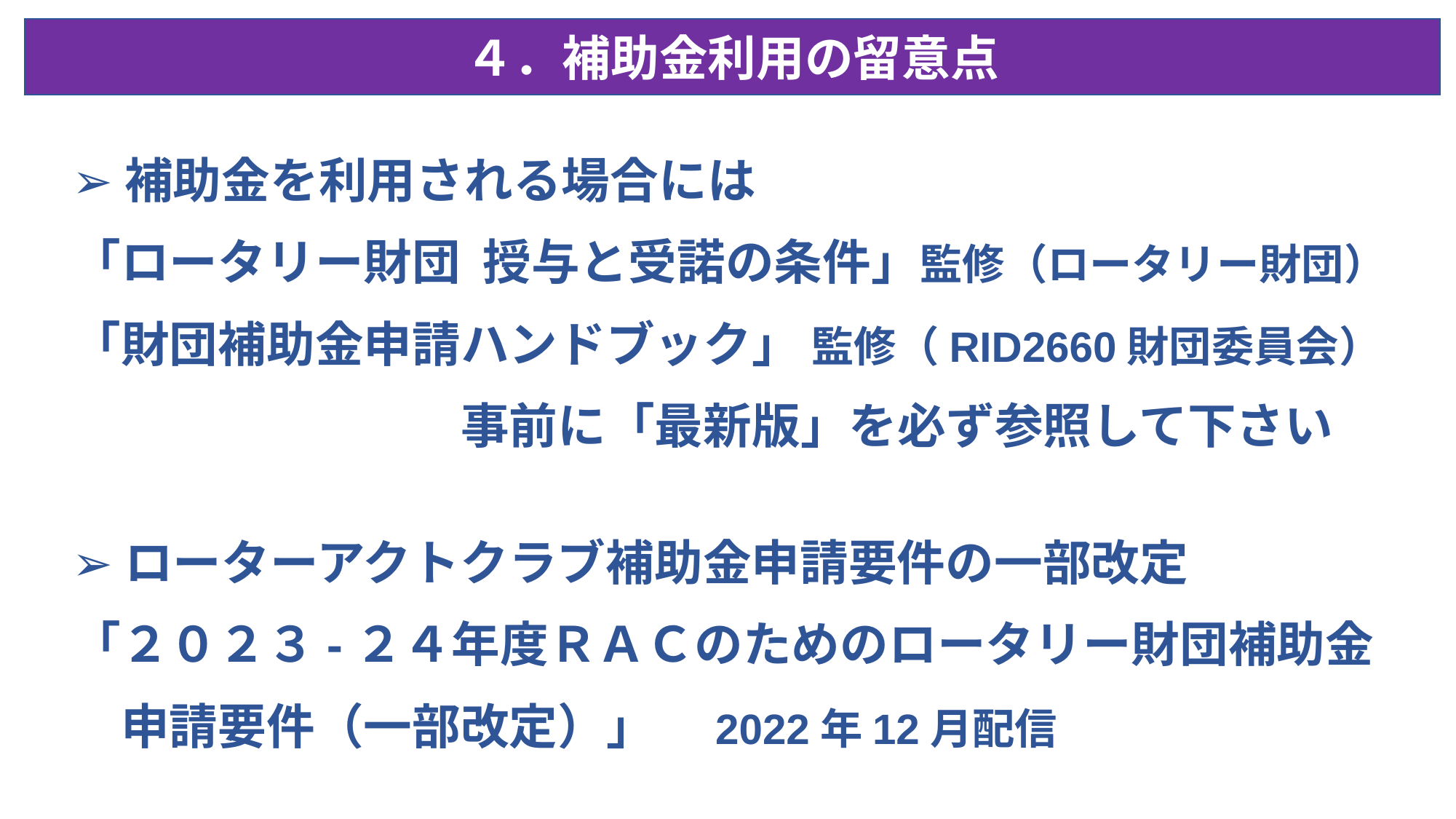

４．補助金利用の留意点

➢補助金を利用される場合には

「ロータリー財団  授与と受諾の条件」監修（ロータリー財団）

「財団補助金申請ハンドブック」 監修（RID2660財団委員会）

　　　　　　　　事前に「最新版」を必ず参照して下さい

➢ローターアクトクラブ補助金申請要件の一部改定

「２０２３-２４年度ＲＡＣのためのロータリー財団補助金

　申請要件（一部改定）」　2022年12月配信